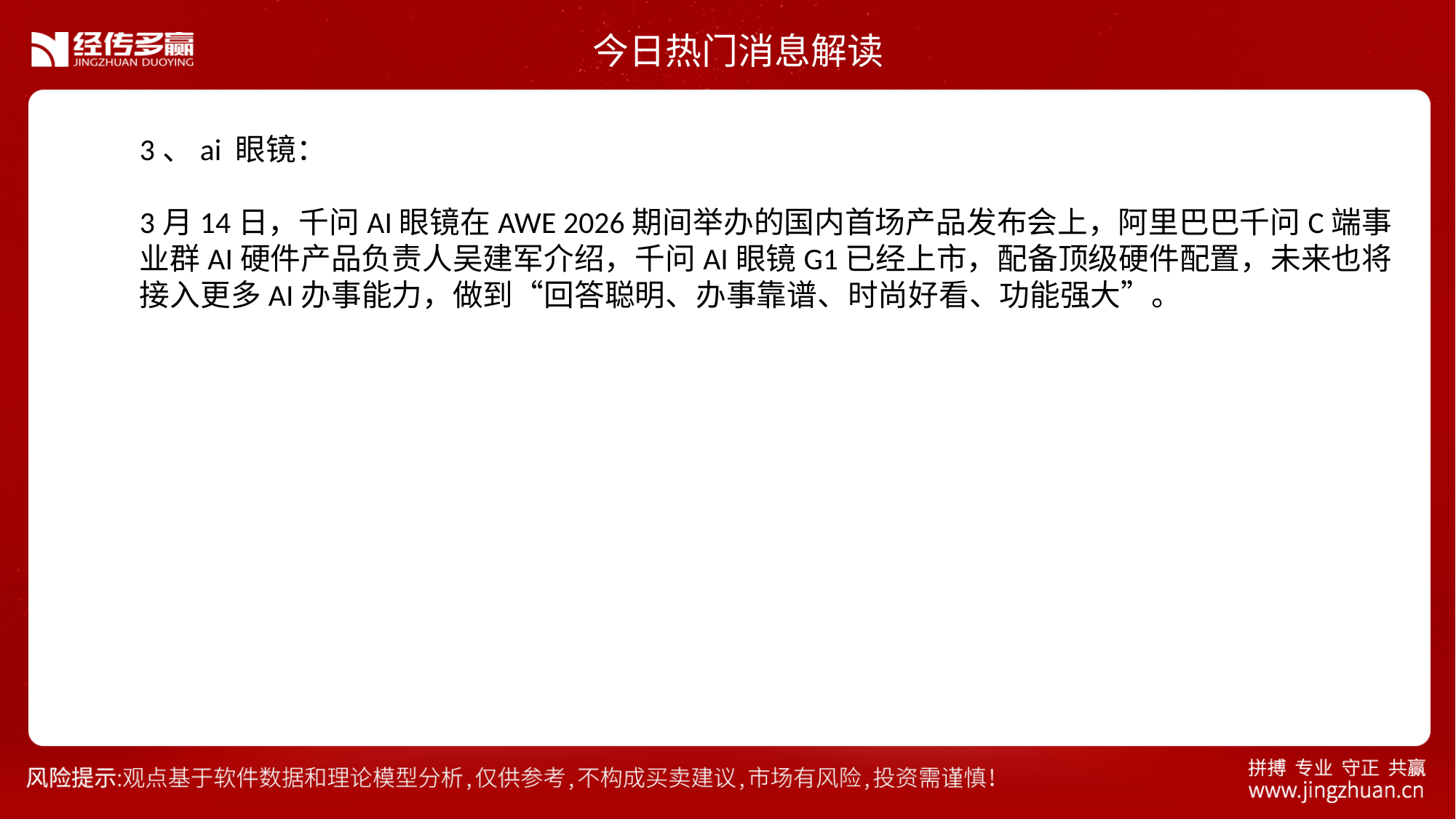

今日热门消息解读
3、ai 眼镜：

3月14日，千问AI眼镜在AWE 2026期间举办的国内首场产品发布会上，阿里巴巴千问C端事业群AI硬件产品负责人吴建军介绍，千问AI眼镜G1已经上市，配备顶级硬件配置，未来也将接入更多AI办事能力，做到“回答聪明、办事靠谱、时尚好看、功能强大”。